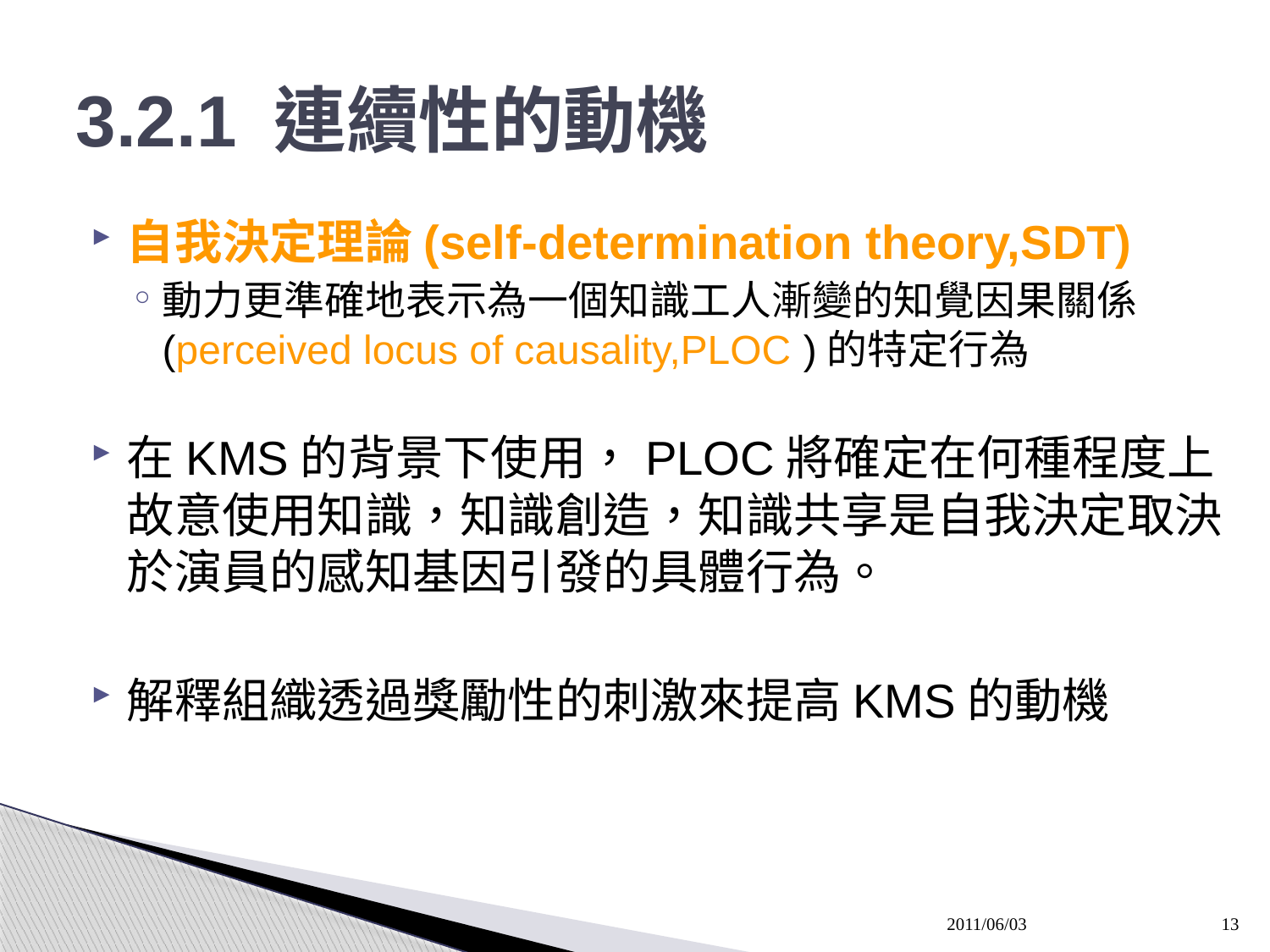

# 3.2.1 連續性的動機
自我決定理論(self-determination theory,SDT)
動力更準確地表示為一個知識工人漸變的知覺因果關係(perceived locus of causality,PLOC )的特定行為
在KMS的背景下使用，PLOC將確定在何種程度上故意使用知識，知識創造，知識共享是自我決定取決於演員的感知基因引發的具體行為。

解釋組織透過獎勵性的刺激來提高KMS的動機
2011/06/03
13